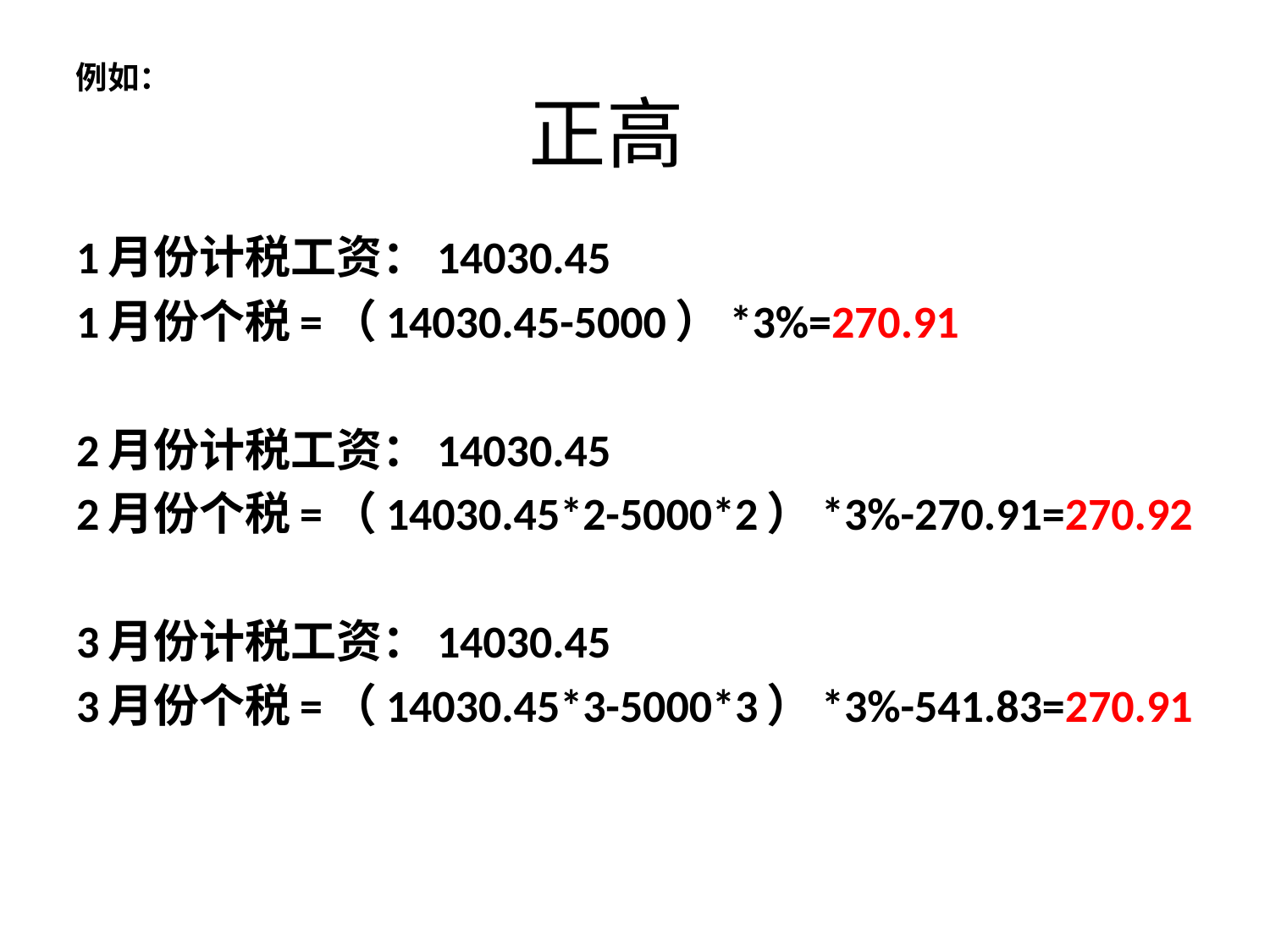

例如：
# 正高
1月份计税工资：14030.45
1月份个税=（14030.45-5000）*3%=270.91

2月份计税工资：14030.45
2月份个税=（14030.45*2-5000*2）*3%-270.91=270.92

3月份计税工资：14030.45
3月份个税=（14030.45*3-5000*3）*3%-541.83=270.91